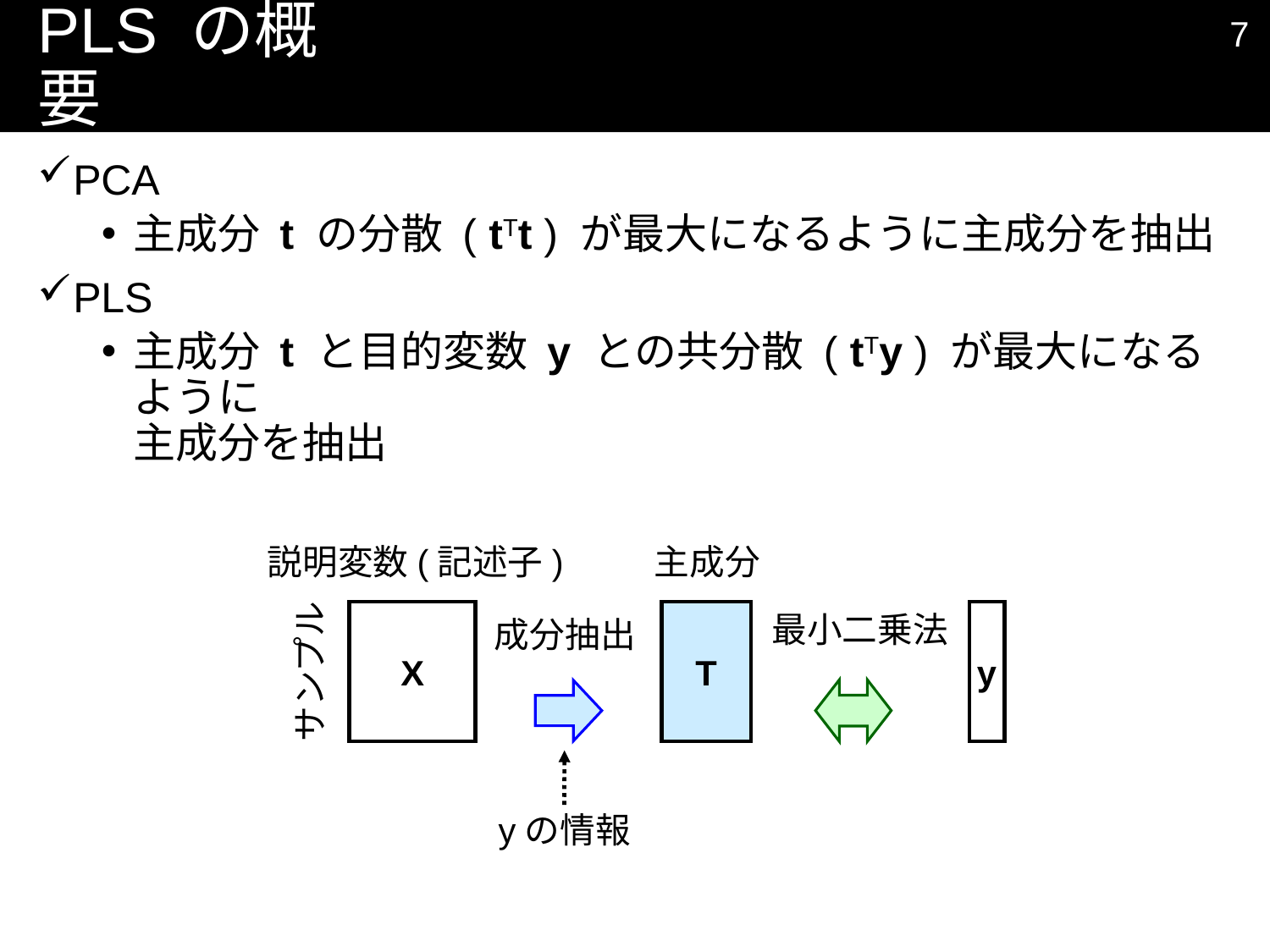

7
# PLS の概要
PCA
主成分 t の分散 ( tTt ) が最大になるように主成分を抽出
PLS
主成分 t と目的変数 y との共分散 ( tTy ) が最大になるように
主成分を抽出
説明変数(記述子)
主成分
X
T
最小二乗法
y
成分抽出
サンプル

yの情報